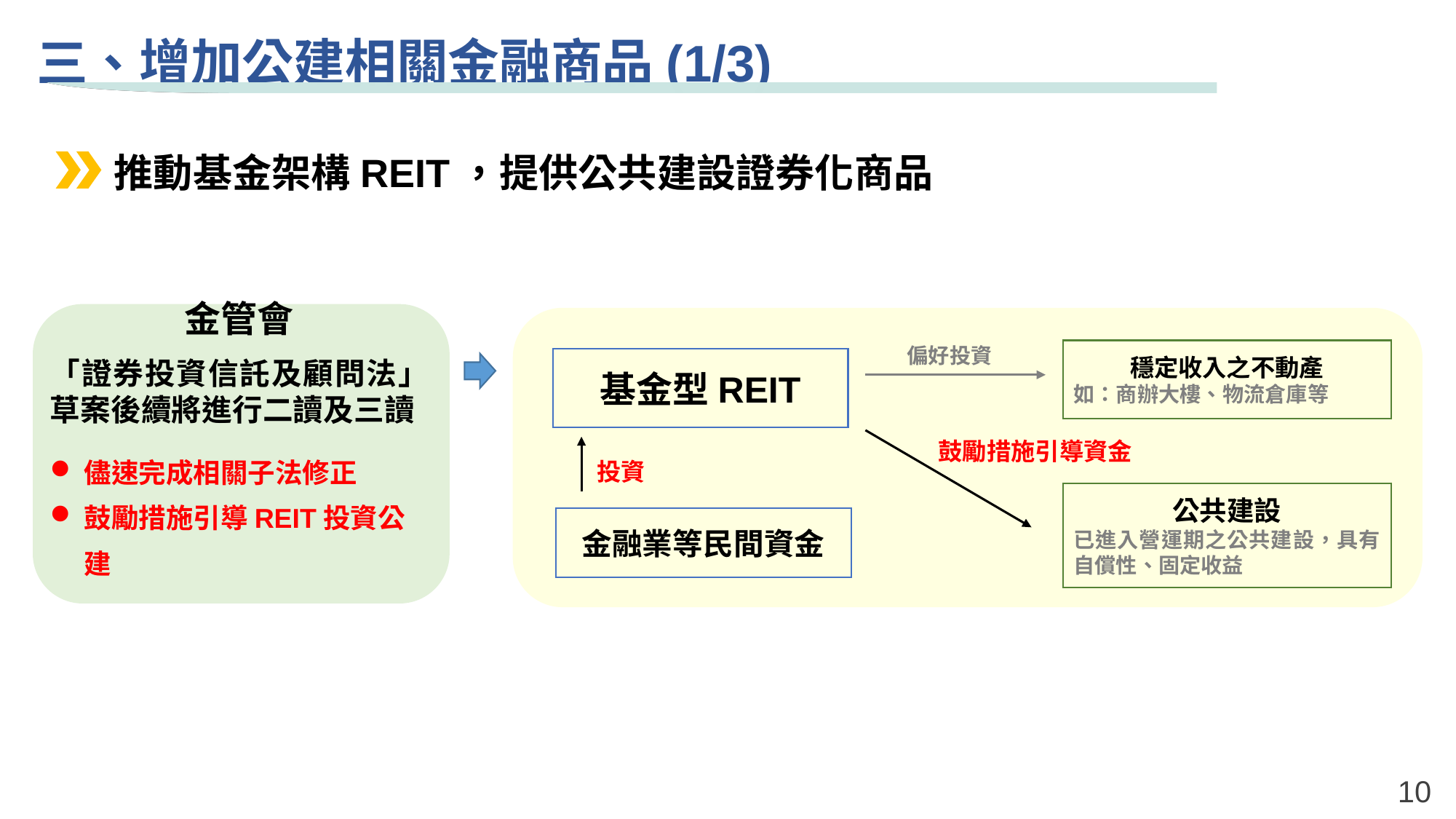

三、增加公建相關金融商品(1/3)

推動基金架構REIT，提供公共建設證券化商品

金管會
「證券投資信託及顧問法」草案後續將進行二讀及三讀
儘速完成相關子法修正
鼓勵措施引導REIT投資公建
偏好投資
穩定收入之不動產
如：商辦大樓、物流倉庫等
基金型REIT

鼓勵措施引導資金
投資
公共建設
已進入營運期之公共建設，具有自償性、固定收益
金融業等民間資金
10